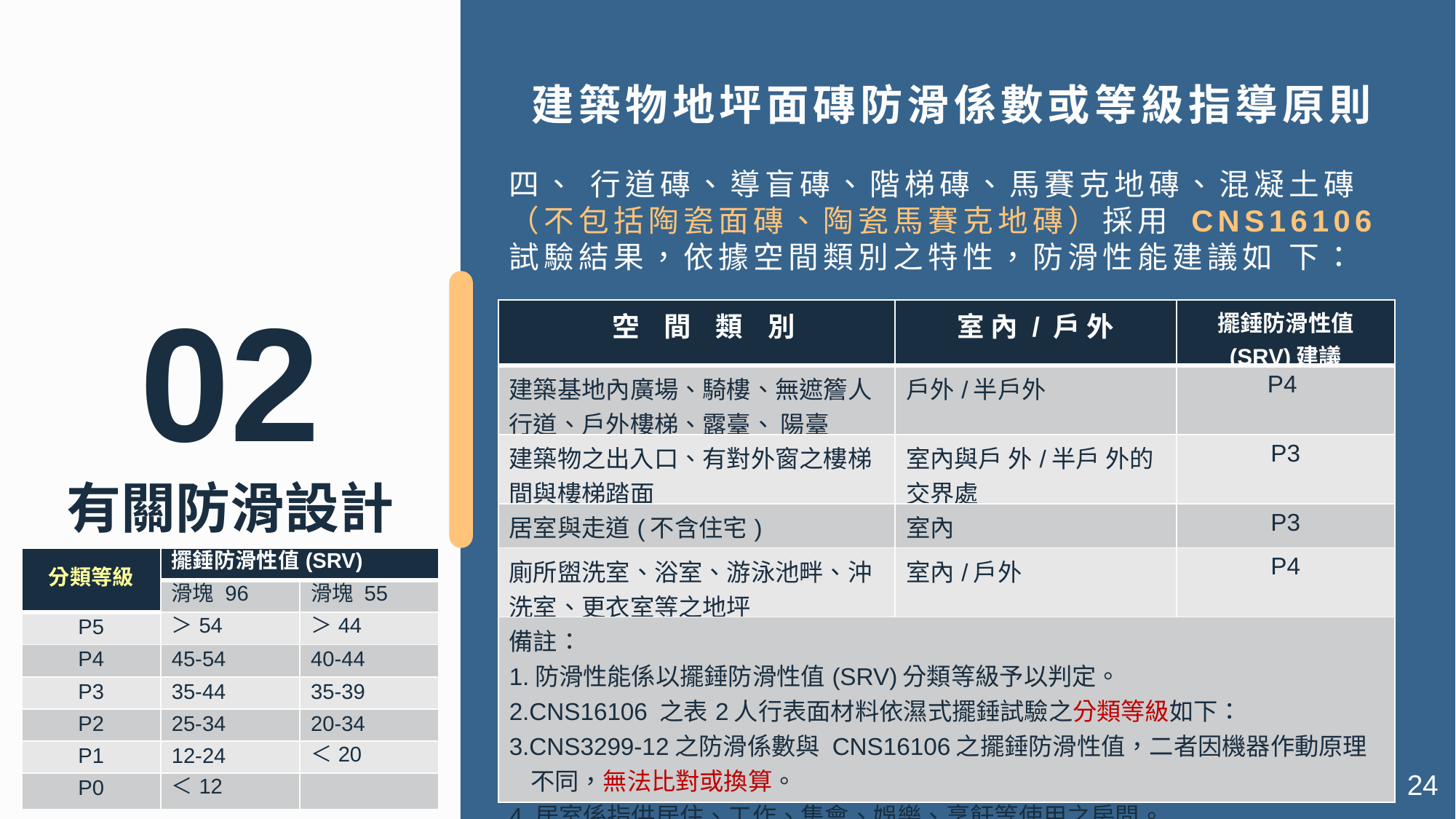

建築物地坪面磚防滑係數或等級指導原則

四、 行道磚、導盲磚、階梯磚、馬賽克地磚、混凝土磚（不包括陶瓷面磚、陶瓷馬賽克地磚）採用 CNS16106 試驗結果，依據空間類別之特性，防滑性能建議如 下：
02
有關防滑設計
| 空 間 類 別 | 室 內 / 戶 外 | 擺錘防滑性值 (SRV)建議 |
| --- | --- | --- |
| 建築基地內廣場、騎樓、無遮簷人行道、戶外樓梯、露臺、 陽臺 | 戶外/半戶外 | P4 |
| 建築物之出入口、有對外窗之樓梯間與樓梯踏面 | 室內與戶 外/半戶 外的交界處 | P3 |
| 居室與走道(不含住宅) | 室內 | P3 |
| 廁所盥洗室、浴室、游泳池畔、沖洗室、更衣室等之地坪 | 室內/戶外 | P4 |
| 備註： 1.防滑性能係以擺錘防滑性值(SRV)分類等級予以判定。 2.CNS16106 之表2人行表面材料依濕式擺錘試驗之分類等級如下： 3.CNS3299-12之防滑係數與 CNS16106之擺錘防滑性值，二者因機器作動原理不同，無法比對或換算。 4.居室係指供居住、工作、集會、娛樂、烹飪等使用之房間。 |  |  |
| 分類等級 | 擺錘防滑性值(SRV) |  |
| --- | --- | --- |
|  | 滑塊 96 | 滑塊 55 |
| P5 | ＞54 | ＞44 |
| P4 | 45-54 | 40-44 |
| P3 | 35-44 | 35-39 |
| P2 | 25-34 | 20-34 |
| P1 | 12-24 | ＜20 |
| P0 | ＜12 |  |
24